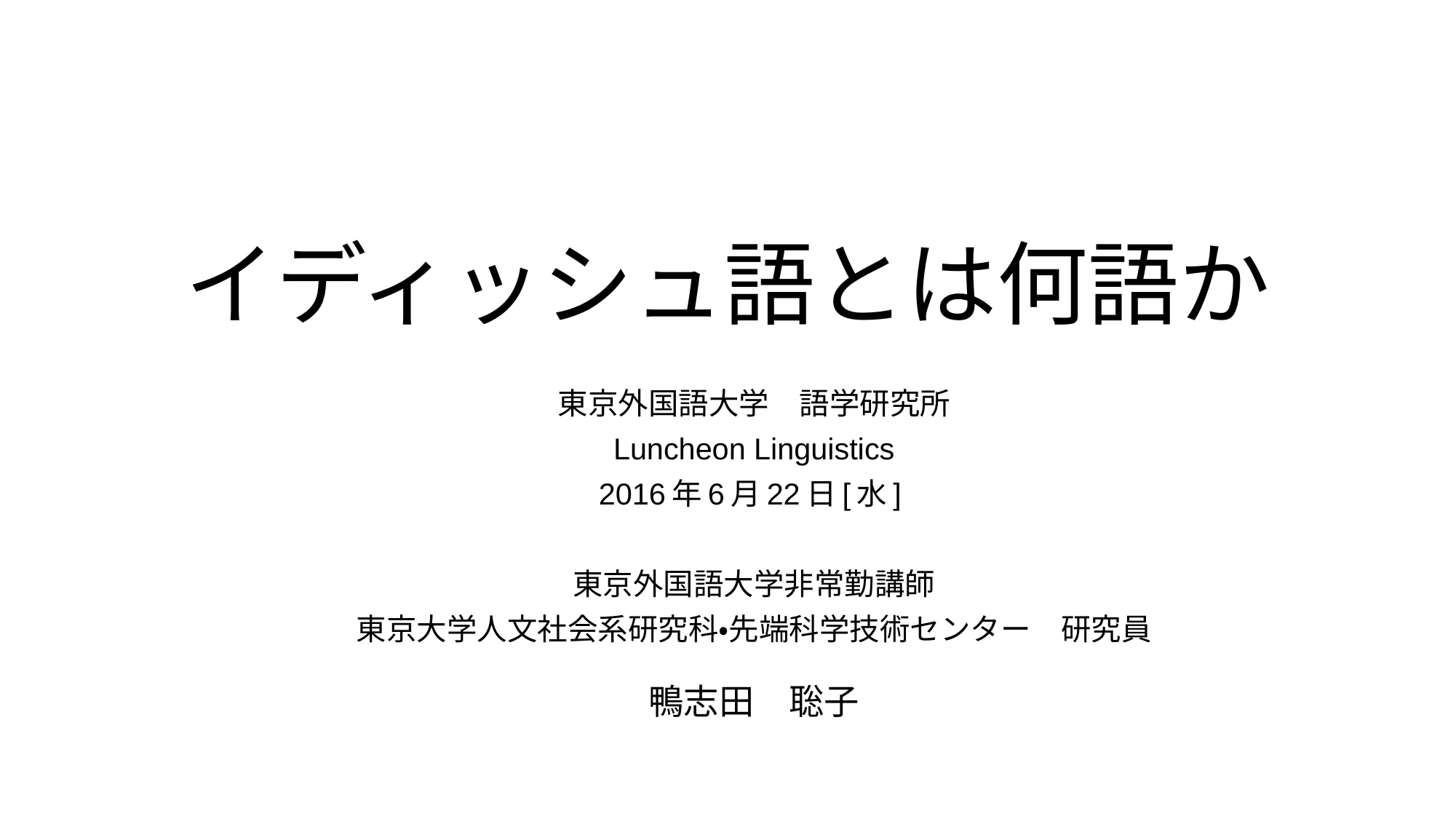

# イディッシュ語とは何語か
東京外国語大学　語学研究所
Luncheon Linguistics
2016年6月22日[水]

東京外国語大学非常勤講師
東京大学人文社会系研究科・先端科学技術センター　研究員

鴨志田　聡子